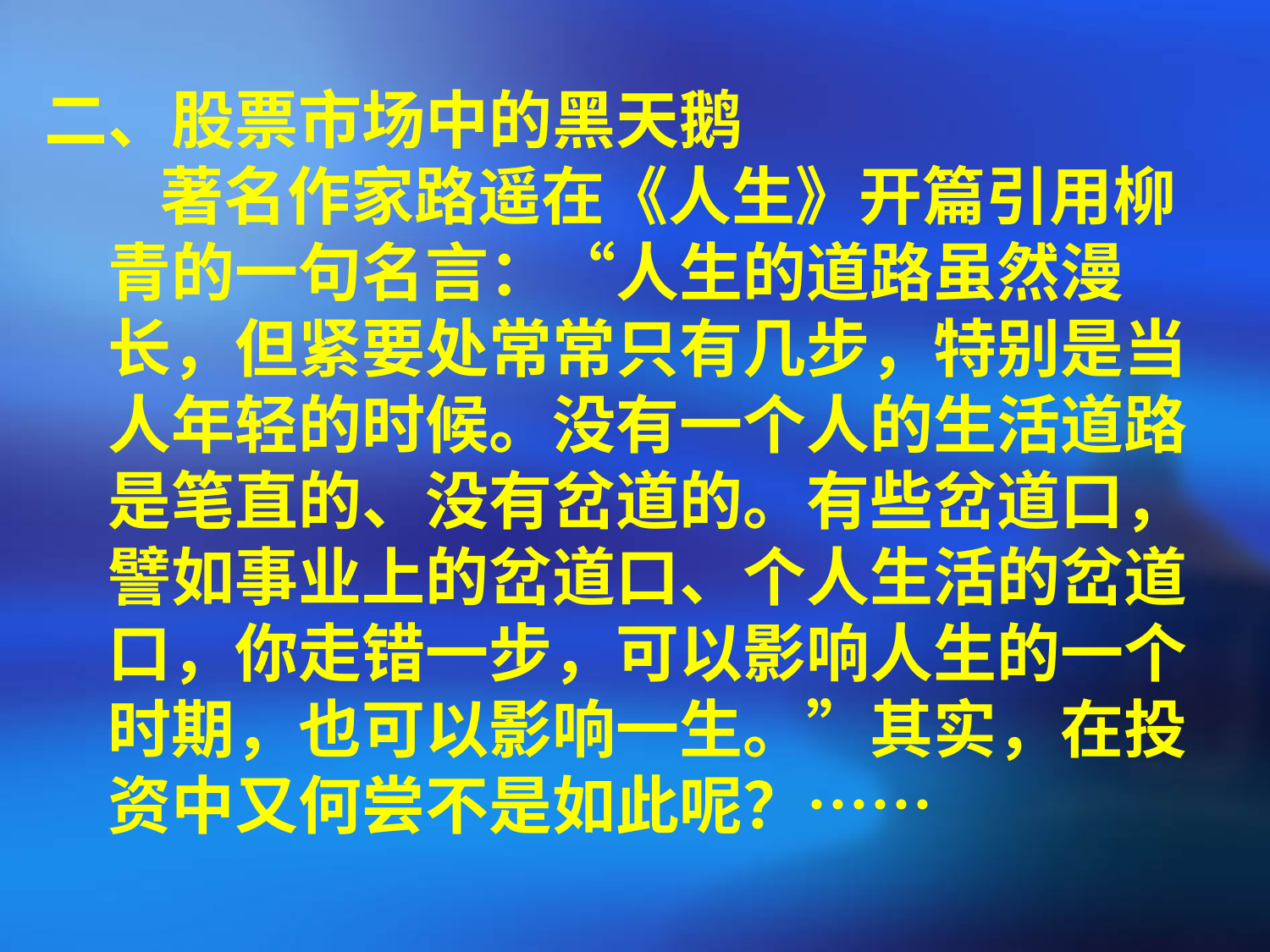

二、股票市场中的黑天鹅
       著名作家路遥在《人生》开篇引用柳青的一句名言：“人生的道路虽然漫长，但紧要处常常只有几步，特别是当人年轻的时候。没有一个人的生活道路是笔直的、没有岔道的。有些岔道口，譬如事业上的岔道口、个人生活的岔道口，你走错一步，可以影响人生的一个时期，也可以影响一生。”其实，在投资中又何尝不是如此呢？……